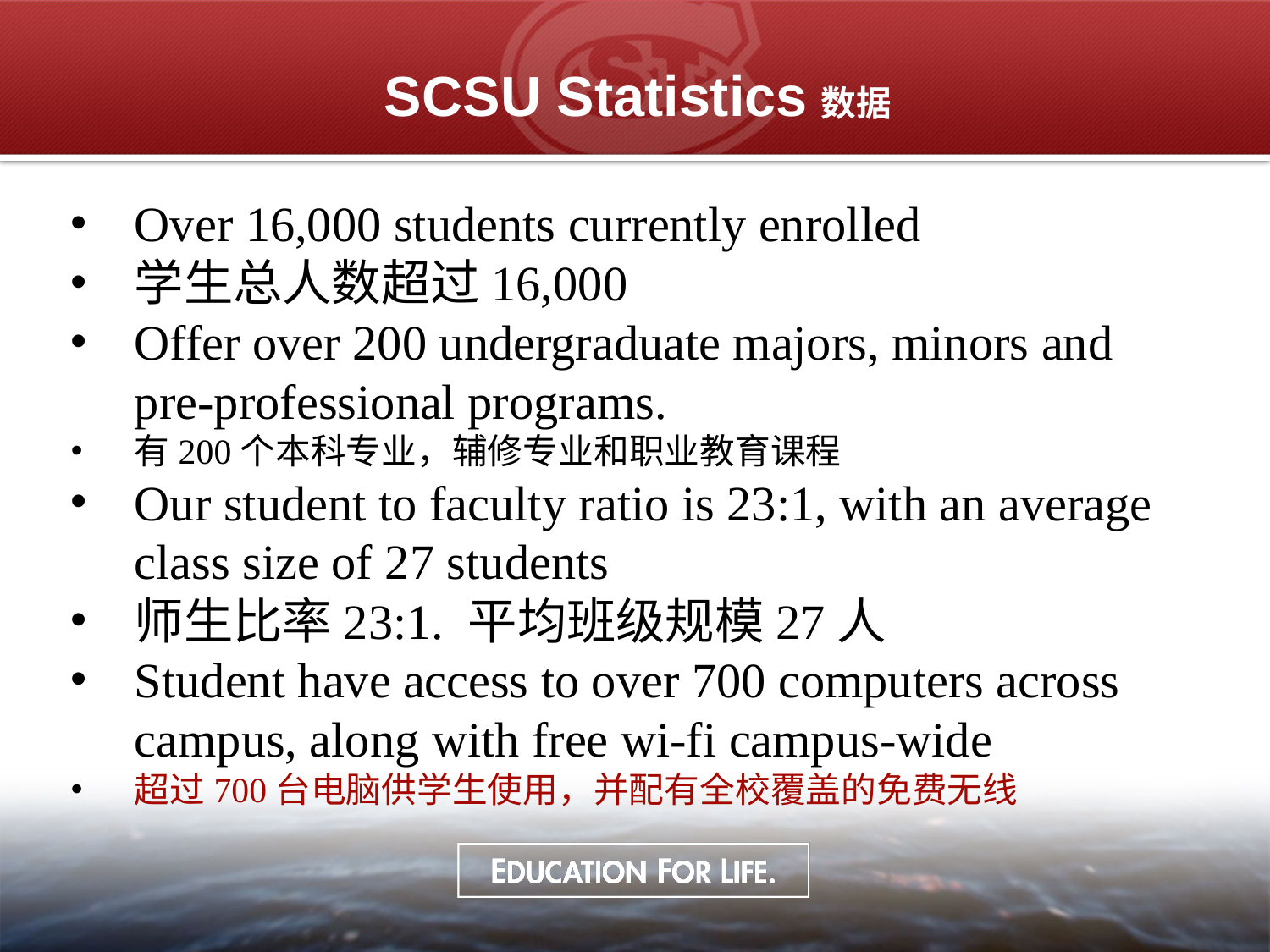

# SCSU Statistics数据
Over 16,000 students currently enrolled
学生总人数超过16,000
Offer over 200 undergraduate majors, minors and pre-professional programs.
有200个本科专业，辅修专业和职业教育课程
Our student to faculty ratio is 23:1, with an average class size of 27 students
师生比率23:1. 平均班级规模27人
Student have access to over 700 computers across campus, along with free wi-fi campus-wide
超过700台电脑供学生使用，并配有全校覆盖的免费无线